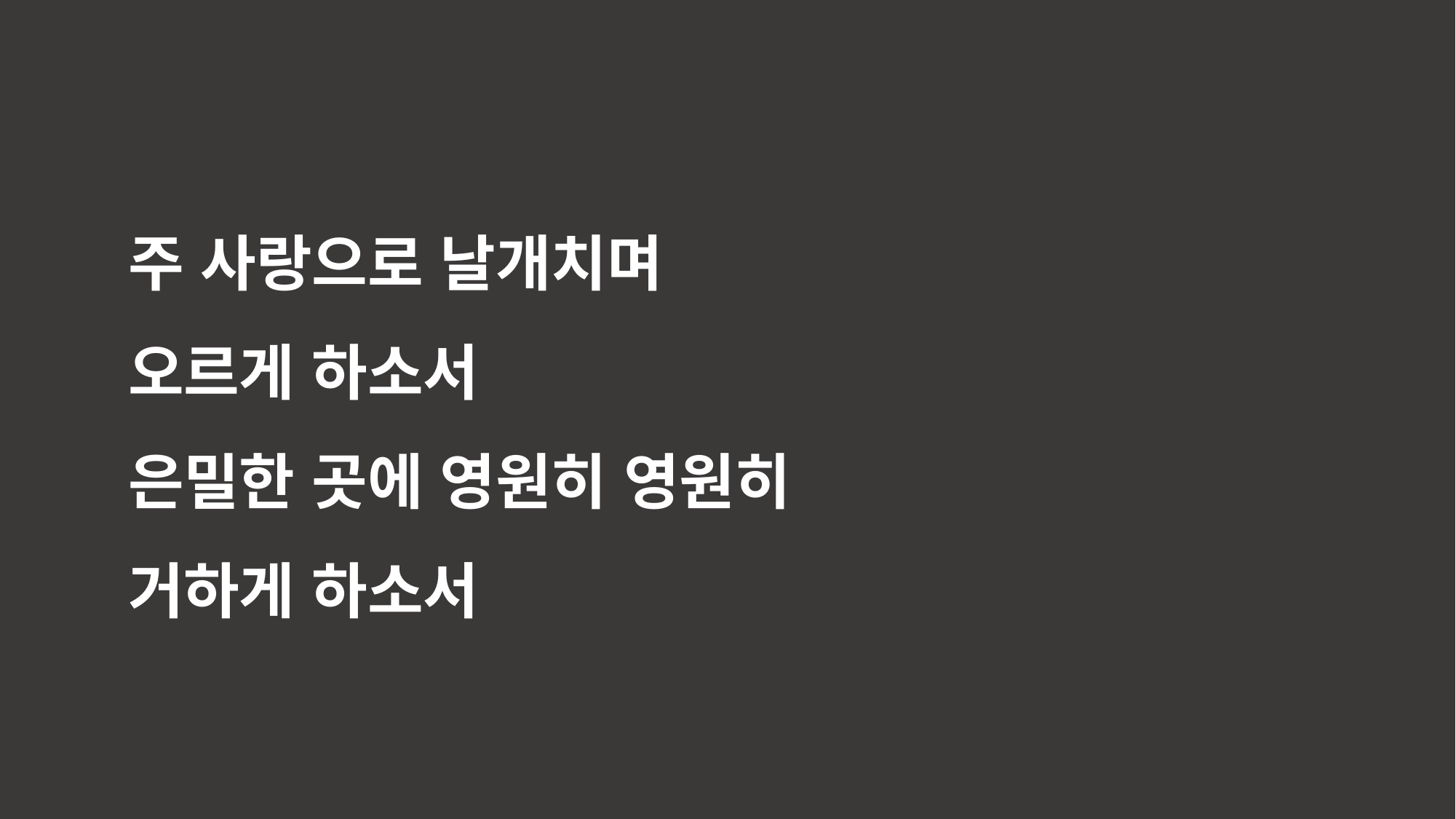

주 사랑으로 날개치며
오르게 하소서
은밀한 곳에 영원히 영원히
거하게 하소서